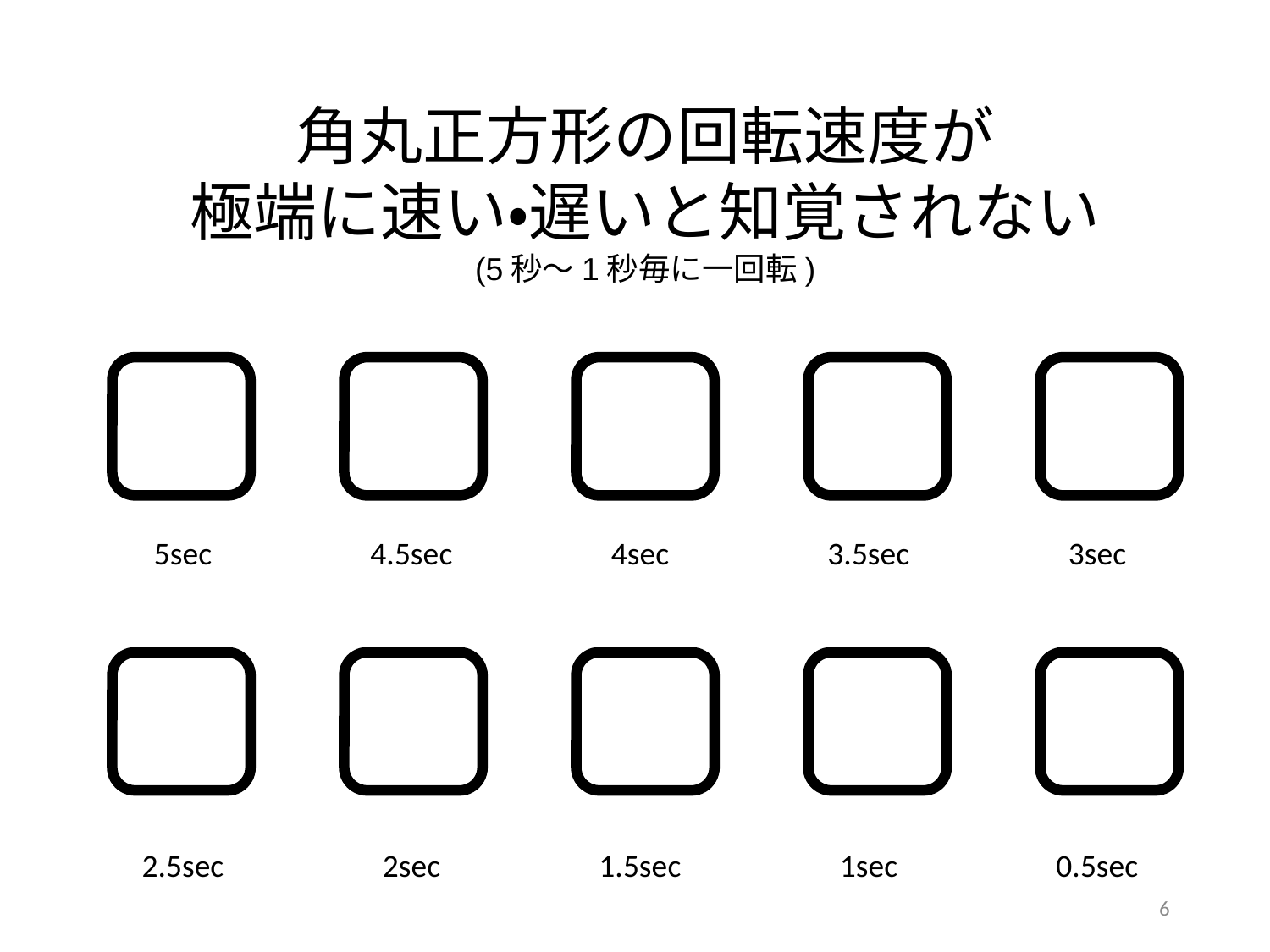

角丸正方形の回転速度が
極端に速い・遅いと知覚されない
(5秒～1秒毎に一回転)

5sec
4.5sec
4sec
3.5sec
3sec

2.5sec
2sec
1.5sec
1sec
0.5sec
6